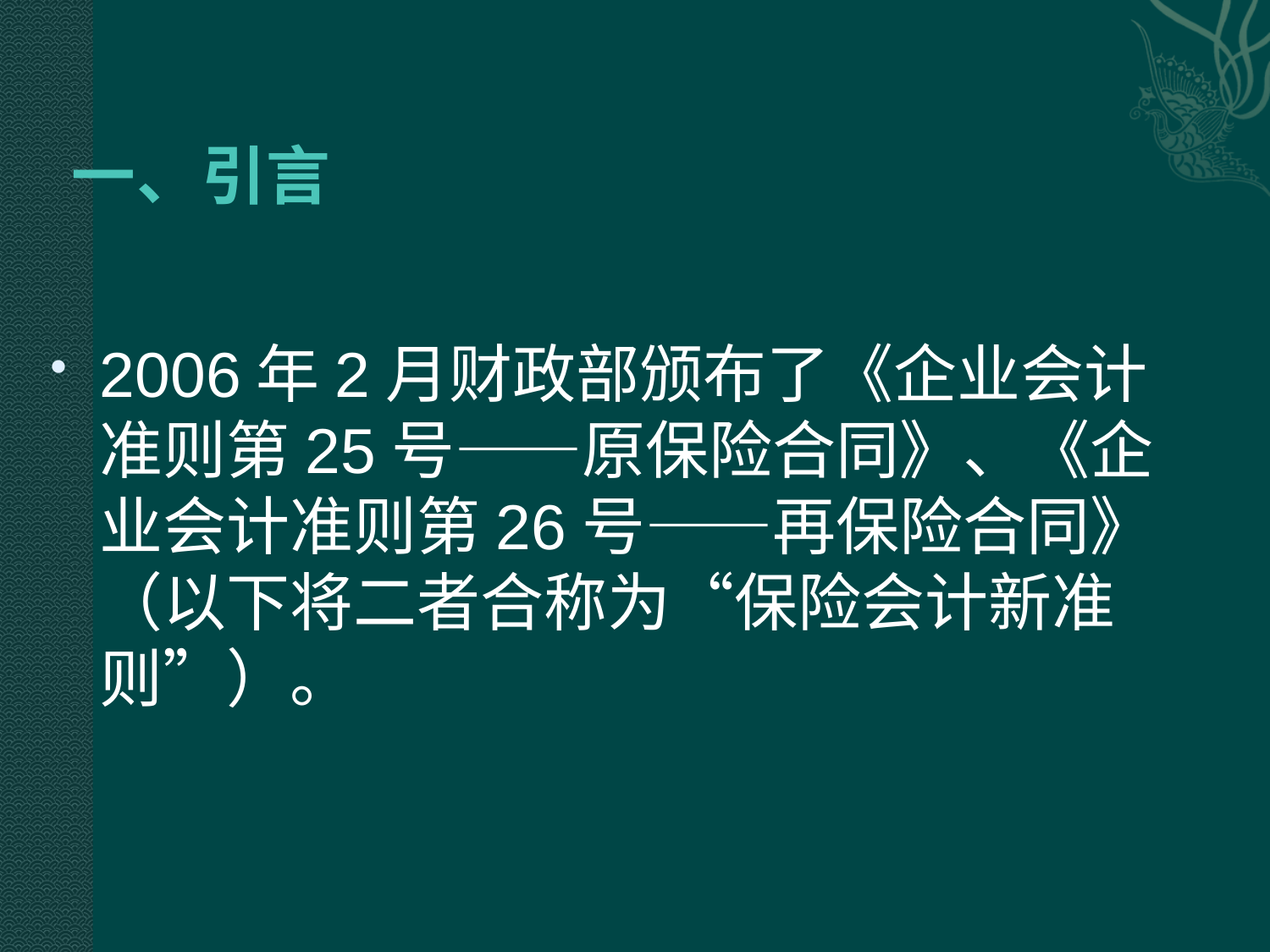

# 一、引言
2006年2月财政部颁布了《企业会计准则第25号——原保险合同》、《企业会计准则第26号——再保险合同》（以下将二者合称为“保险会计新准则”）。